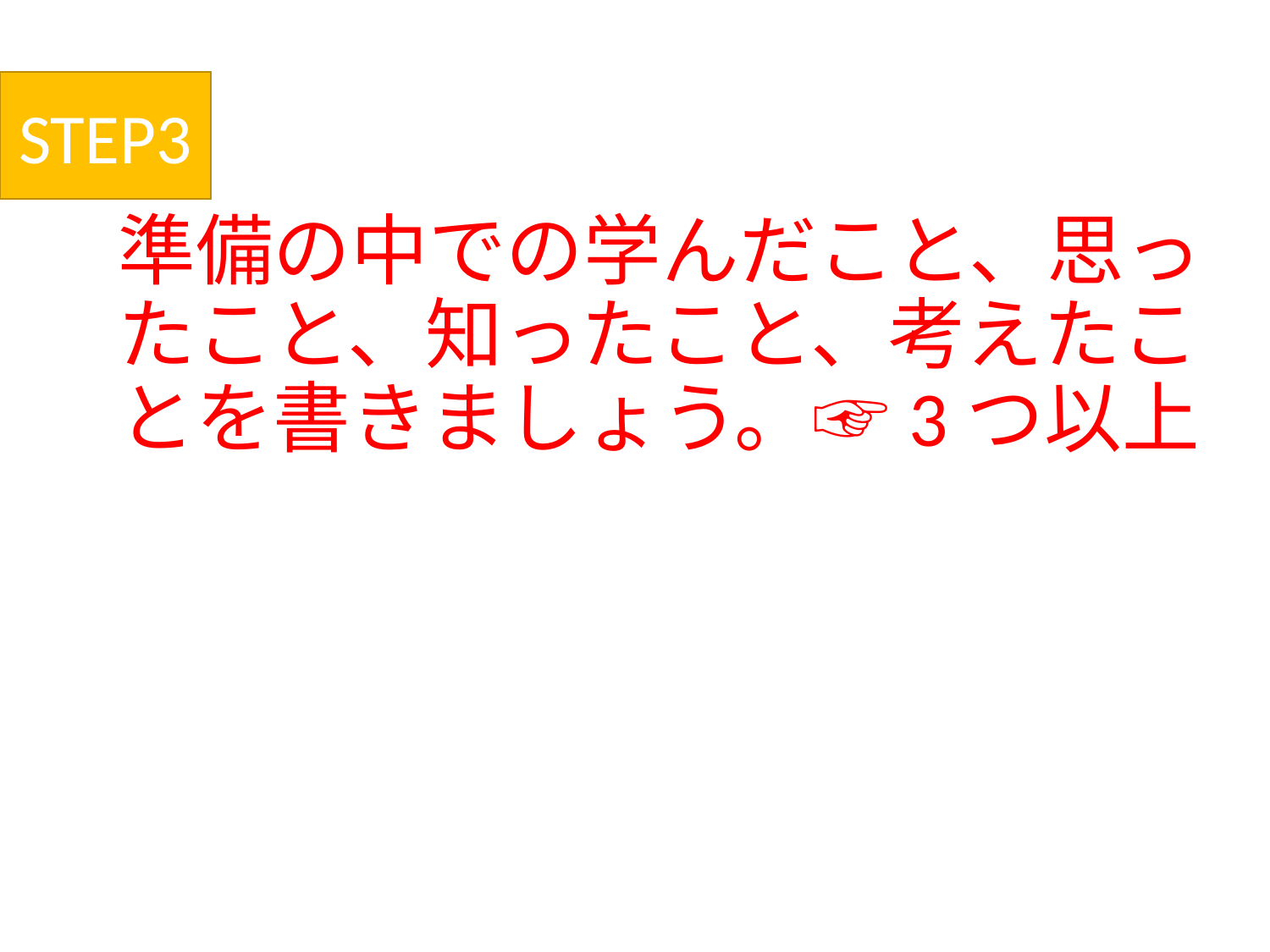

STEP3
# 準備の中での学んだこと、思ったこと、知ったこと、考えたことを書きましょう。☞3つ以上